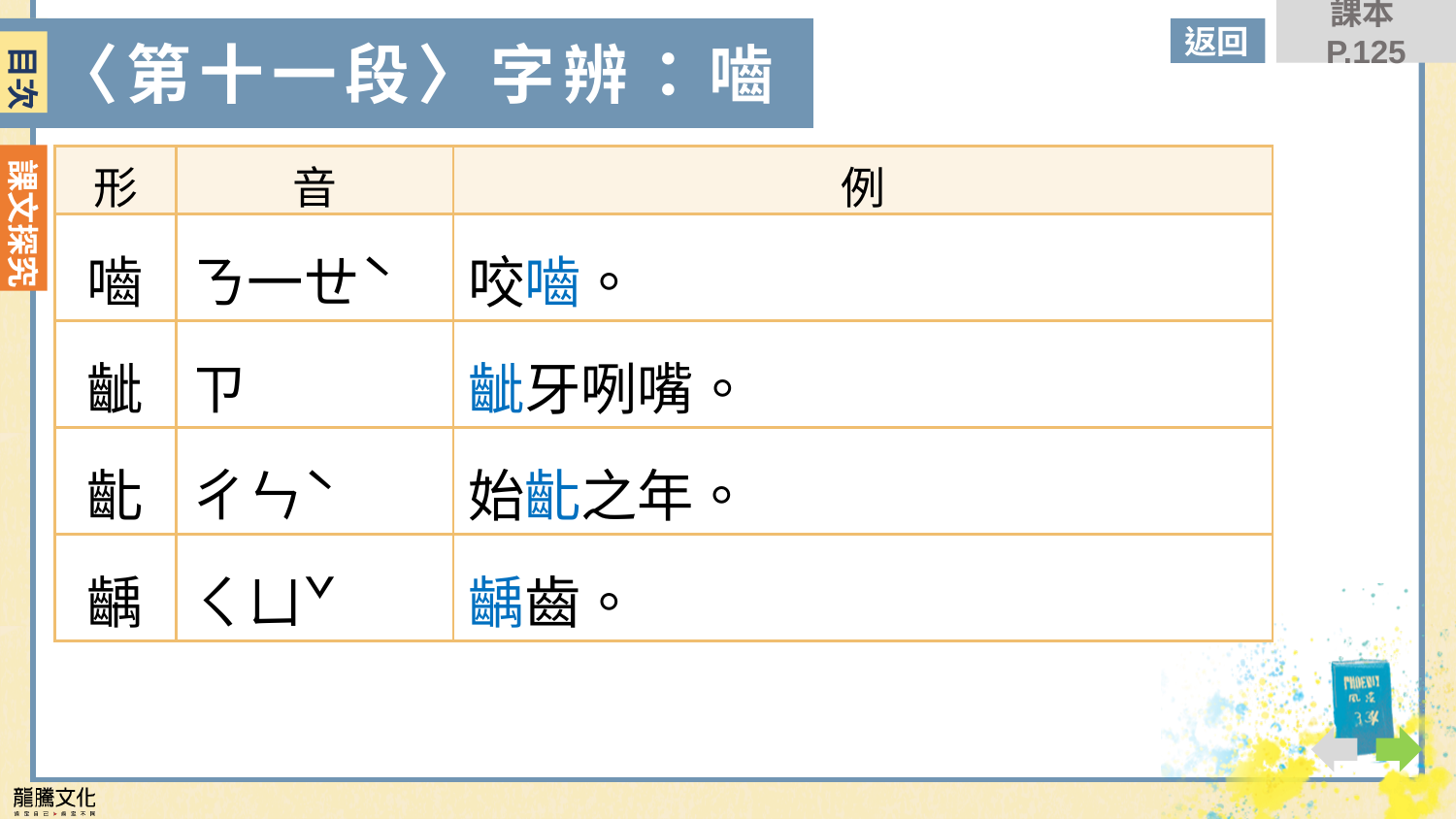

課本P.125
目次

返回
〈第十一段〉字辨：嚙
目次
| 形 | 音 | 例 |
| --- | --- | --- |
| 嚙 | ㄋ一ㄝˋ | 咬嚙。 |
| 齜 | ㄗ | 齜牙咧嘴。 |
| 齔 | ㄔㄣˋ | 始齔之年。 |
| 齲 | ㄑㄩˇ | 齲齒。 |